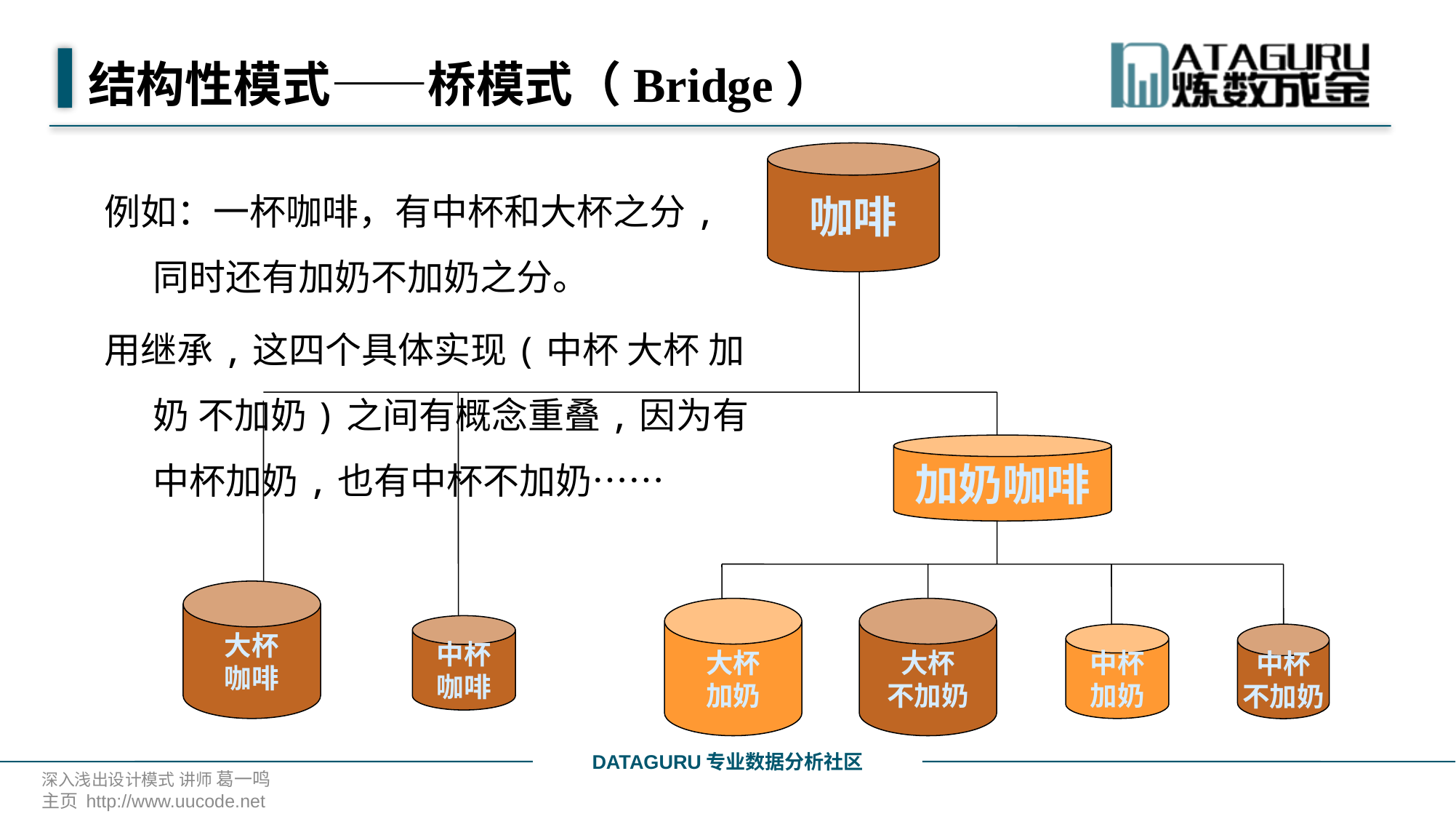

# 结构性模式——桥模式（Bridge）
咖啡
例如：一杯咖啡，有中杯和大杯之分,同时还有加奶不加奶之分。
用继承,这四个具体实现(中杯 大杯 加奶 不加奶)之间有概念重叠,因为有中杯加奶,也有中杯不加奶……

加奶咖啡

大杯
咖啡
大杯
加奶
大杯
不加奶
中杯
咖啡
中杯
加奶
中杯
不加奶